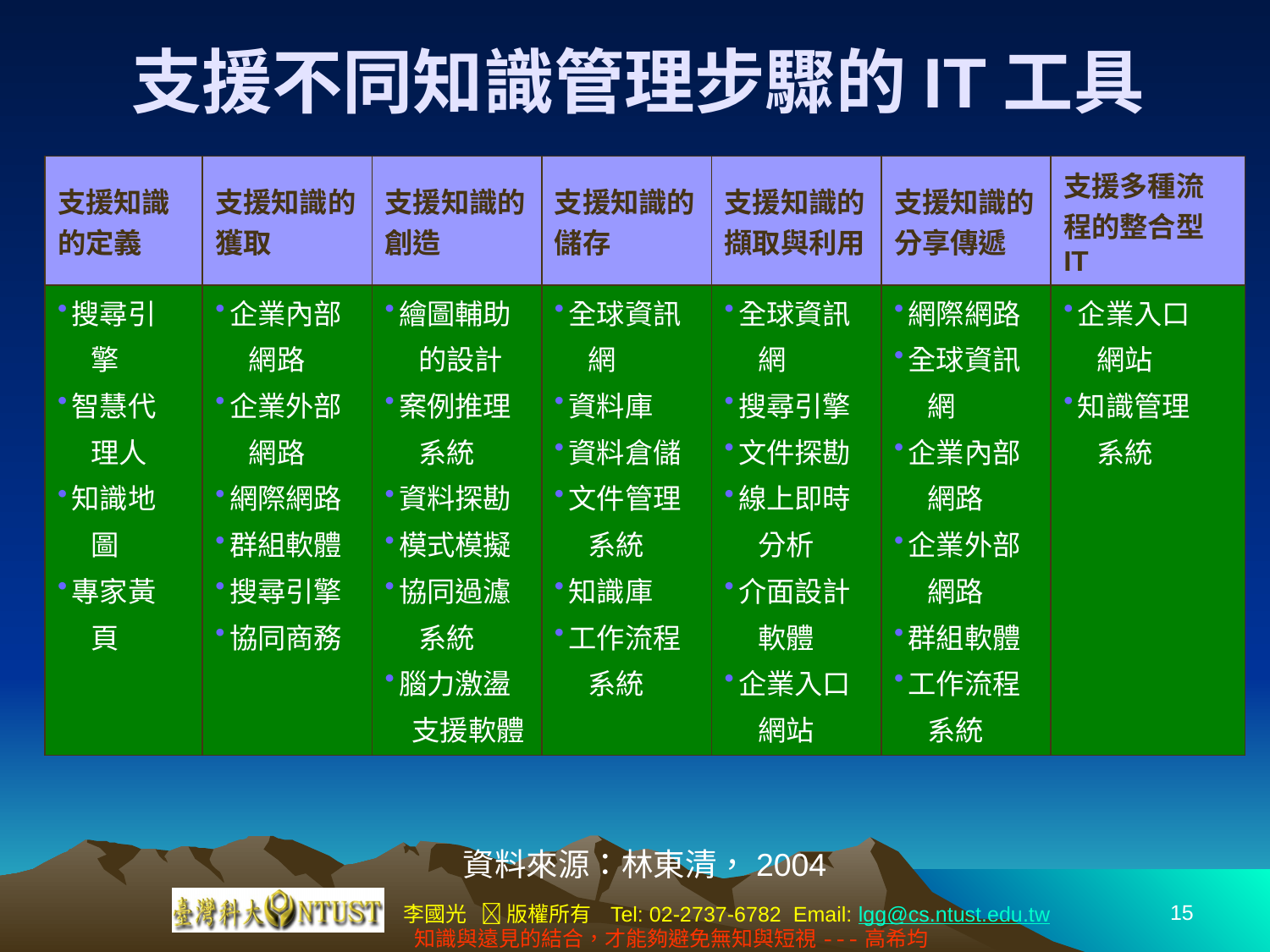

# 支援不同知識管理步驟的IT工具
| 支援知識的定義 | 支援知識的獲取 | 支援知識的創造 | 支援知識的儲存 | 支援知識的擷取與利用 | 支援知識的分享傳遞 | 支援多種流程的整合型IT |
| --- | --- | --- | --- | --- | --- | --- |
| 搜尋引 擎 智慧代 理人 知識地 圖 專家黃 頁 | 企業內部 網路 企業外部 網路 網際網路 群組軟體 搜尋引擎 協同商務 | 繪圖輔助 的設計 案例推理 系統 資料探勘 模式模擬 協同過濾 系統 腦力激盪 支援軟體 | 全球資訊 網 資料庫 資料倉儲 文件管理 系統 知識庫 工作流程 系統 | 全球資訊 網 搜尋引擎 文件探勘 線上即時 分析 介面設計 軟體 企業入口 網站 | 網際網路 全球資訊 網 企業內部 網路 企業外部 網路 群組軟體 工作流程 系統 | 企業入口 網站 知識管理 系統 |
資料來源：林東清，2004
15